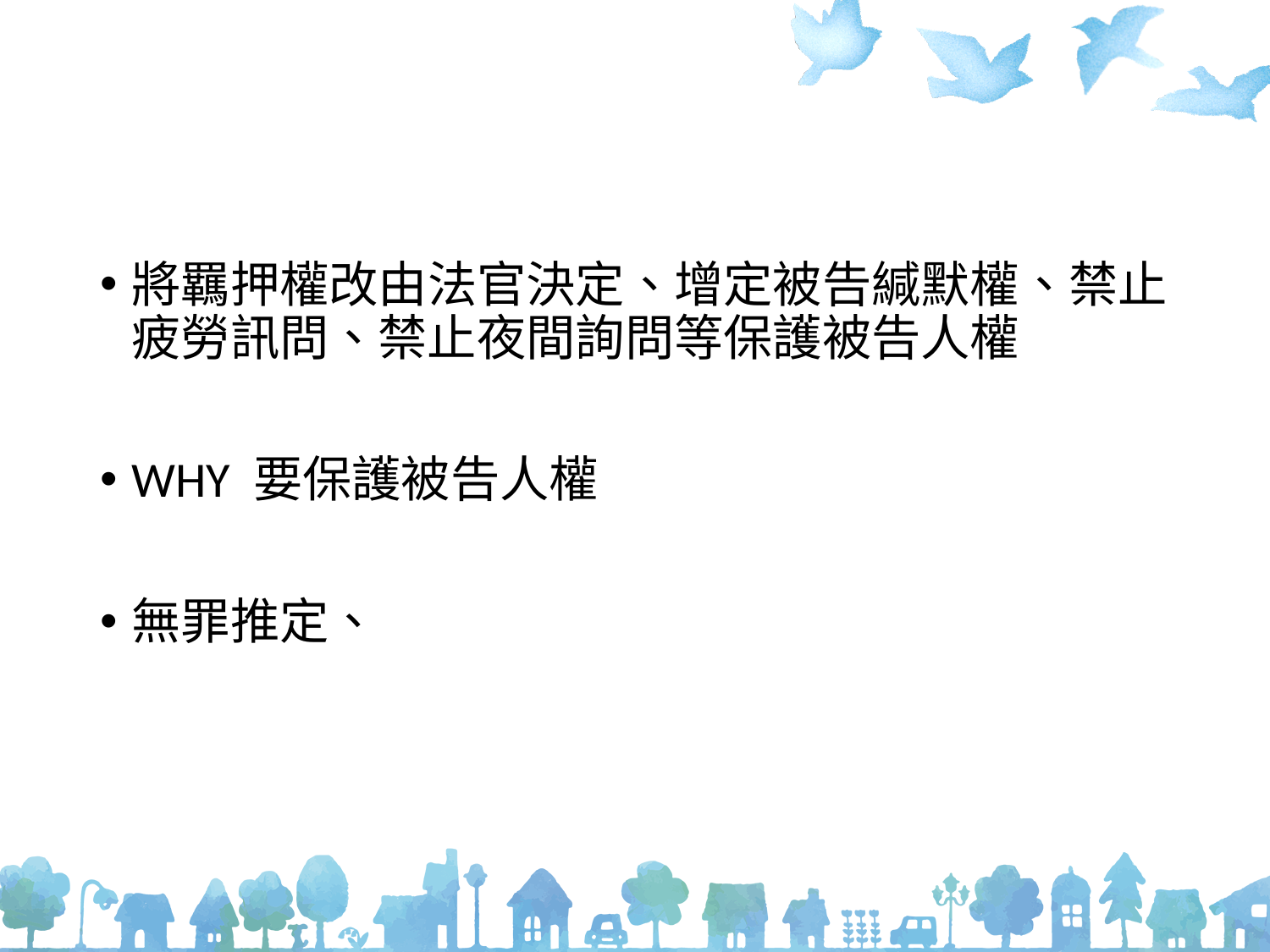

#
將羈押權改由法官決定、增定被告緘默權、禁止疲勞訊問、禁止夜間詢問等保護被告人權

WHY 要保護被告人權

無罪推定、